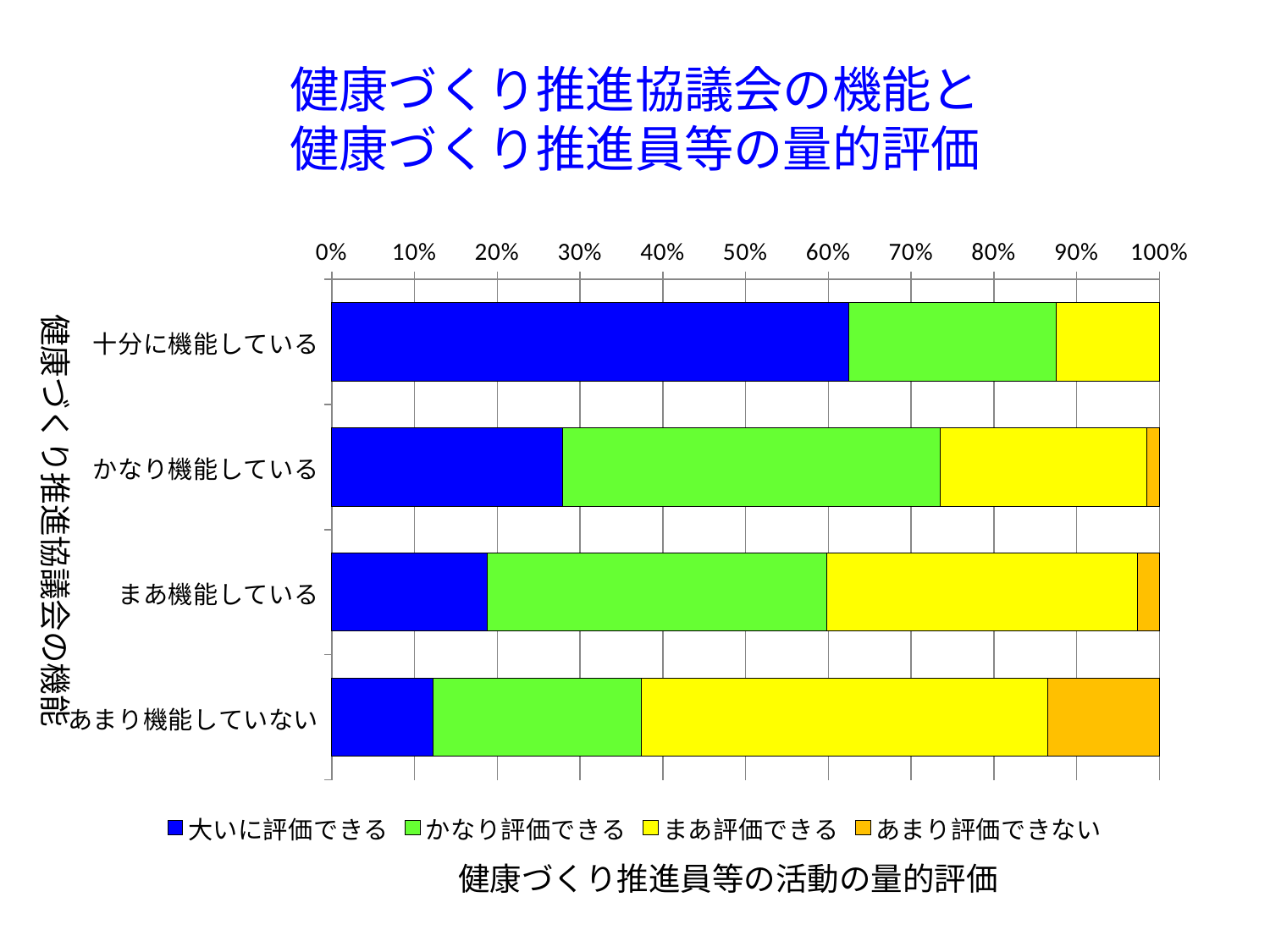

# 健康づくり推進協議会の機能と 健康づくり推進員等の量的評価

### Chart

| Category | 大いに評価できる | かなり評価できる | まあ評価できる | あまり評価できない |
|---|---|---|---|---|
| 十分に機能している | 10.0 | 4.0 | 2.0 | 0.0 |
| かなり機能している | 19.0 | 31.0 | 17.0 | 1.0 |
| まあ機能している | 43.0 | 94.0 | 86.0 | 6.0 |
| あまり機能していない | 21.0 | 43.0 | 84.0 | 23.0 |
健康づくり推進協議会の機能
健康づくり推進員等の活動の量的評価